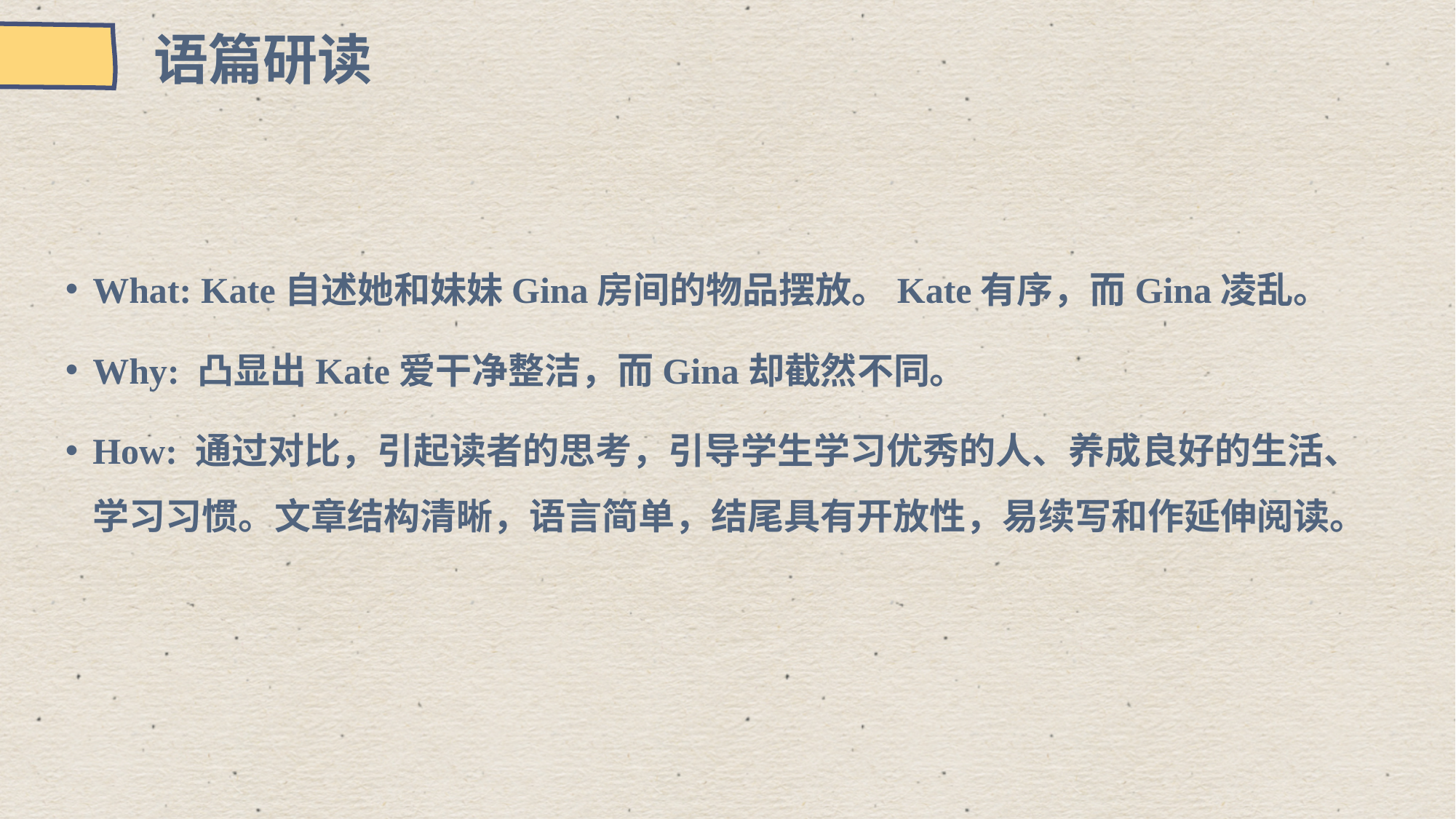

语篇研读
What: Kate自述她和妹妹Gina房间的物品摆放。Kate有序，而Gina凌乱。
Why: 凸显出Kate爱干净整洁，而Gina却截然不同。
How: 通过对比，引起读者的思考，引导学生学习优秀的人、养成良好的生活、学习习惯。文章结构清晰，语言简单，结尾具有开放性，易续写和作延伸阅读。